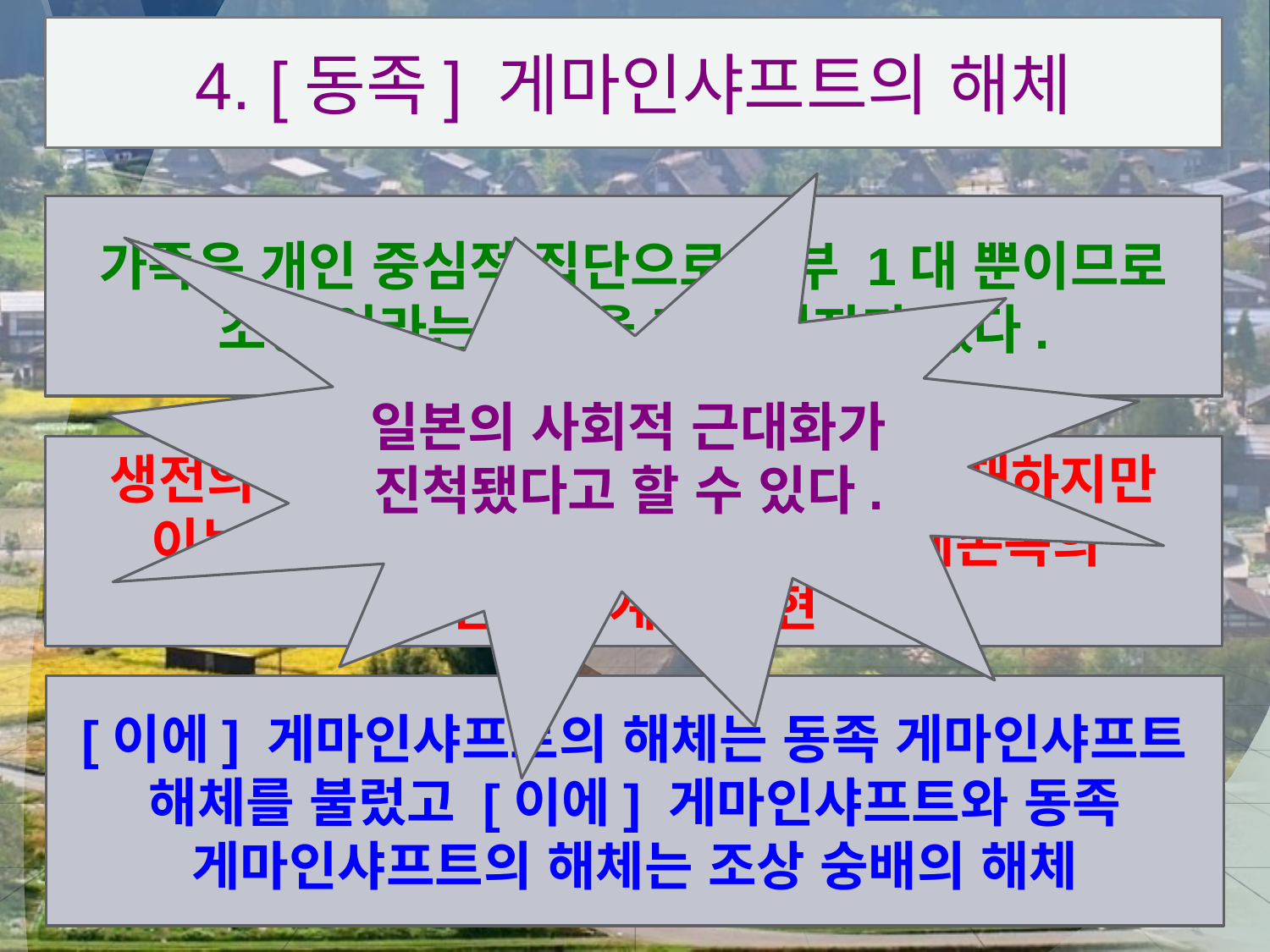

# 4. [동족] 게마인샤프트의 해체
일본의 사회적 근대화가 진척됐다고 할 수 있다.
가족은 개인 중심적 집단으로 부부 1대 뿐이므로 조상 이라는 관념을 지닐 여지가 없다.
생전의 부모와 조부모에 대한 관념은 존재하지만 이는 조상 이라는 관념이 아니라 직계존속의
친족 관계로 표현
[이에] 게마인샤프트의 해체는 동족 게마인샤프트 해체를 불렀고 [이에] 게마인샤프트와 동족 게마인샤프트의 해체는 조상 숭배의 해체